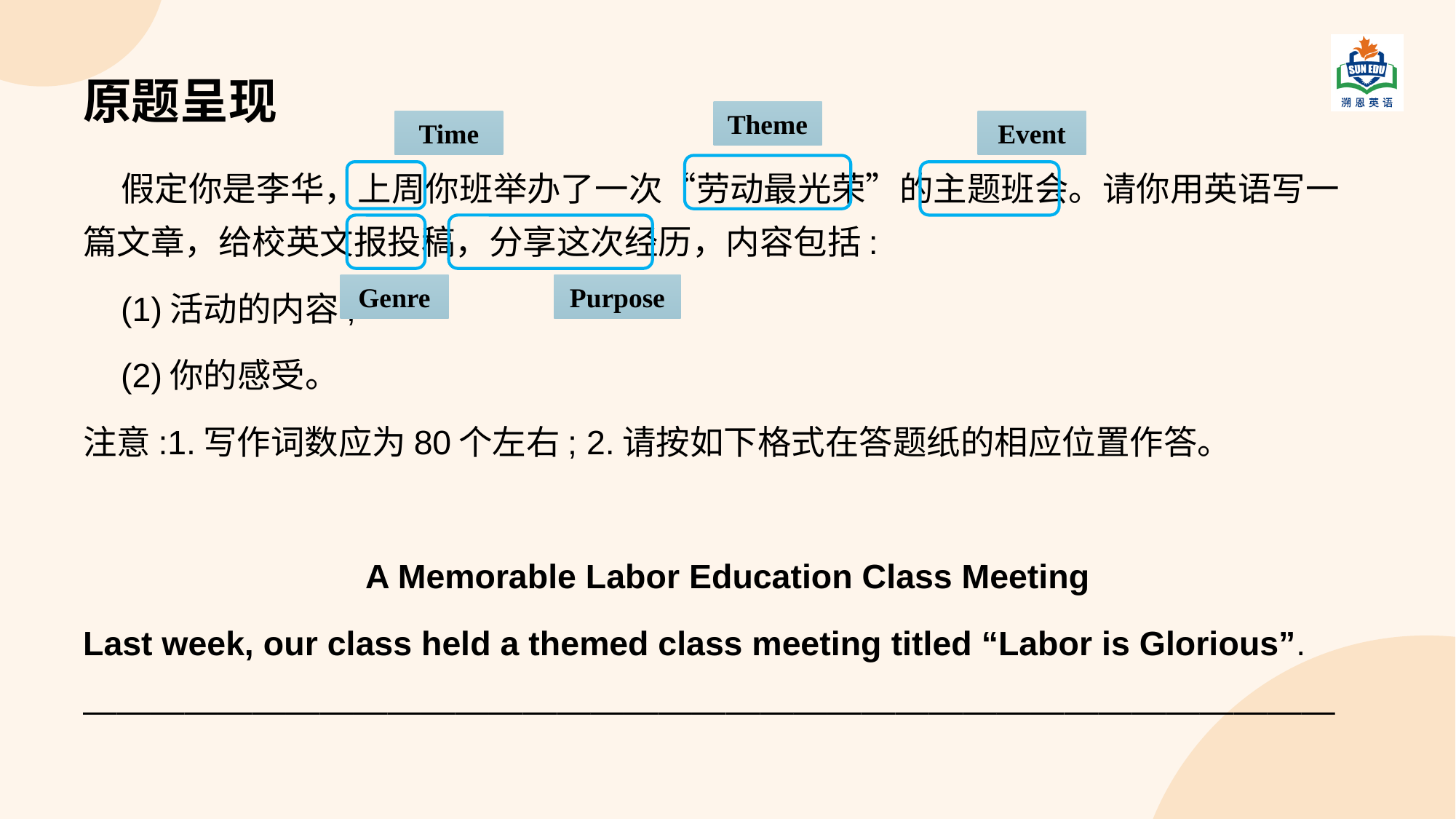

# 原题呈现
Theme
Time
Event
    假定你是李华，上周你班举办了一次“劳动最光荣”的主题班会。请你用英语写一篇文章，给校英文报投稿，分享这次经历，内容包括:
    (1)活动的内容;
    (2)你的感受。
注意:1.写作词数应为80个左右; 2.请按如下格式在答题纸的相应位置作答。

A Memorable Labor Education Class Meeting
Last week, our class held a themed class meeting titled “Labor is Glorious”.
—————————————————————————————————————

Genre
Purpose